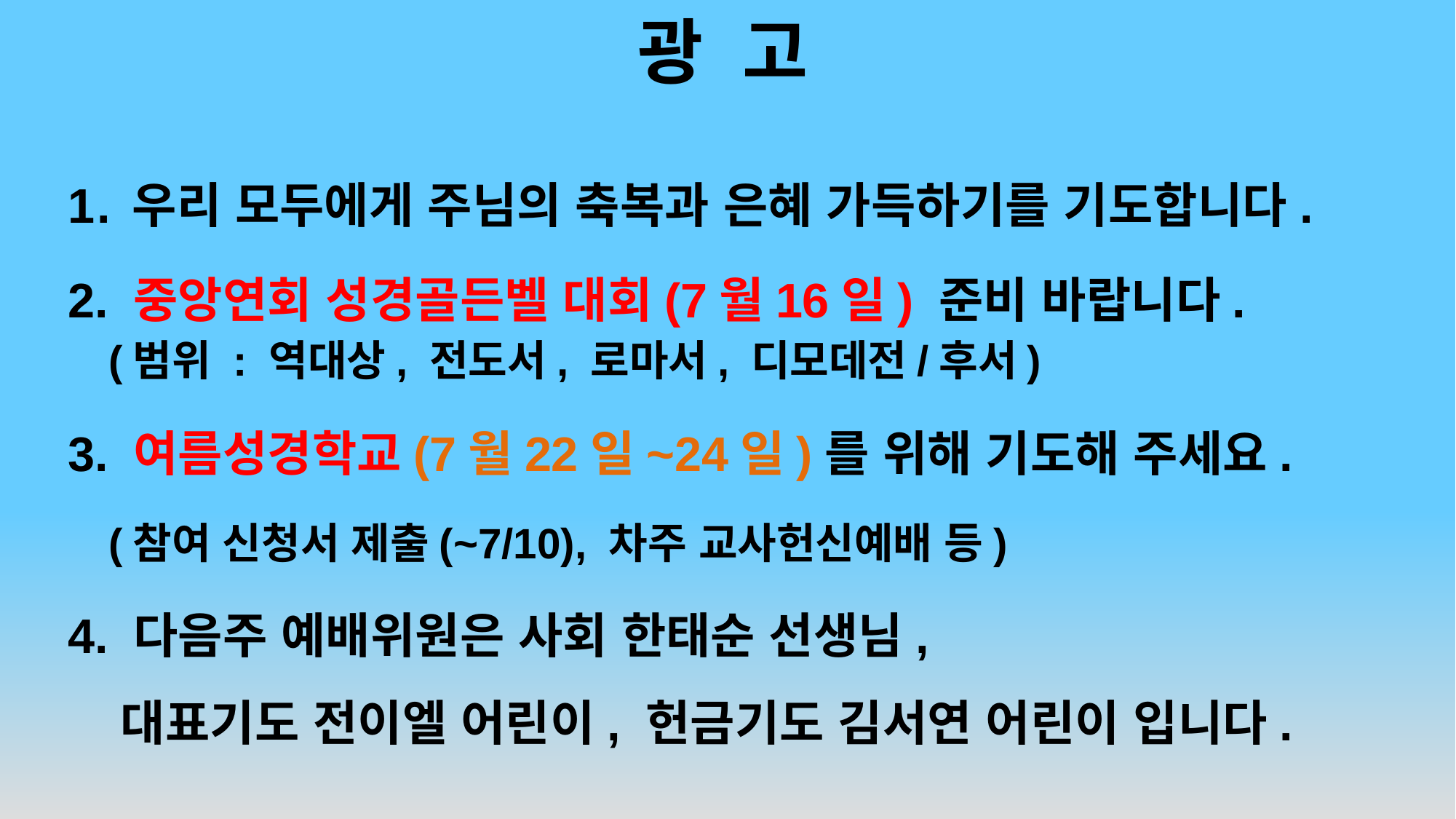

# 광  고
우리 모두에게 주님의 축복과 은혜 가득하기를 기도합니다.
2. 중앙연회 성경골든벨 대회(7월16일) 준비 바랍니다.
   (범위 : 역대상, 전도서, 로마서, 디모데전/후서)
3. 여름성경학교(7월22일~24일)를 위해 기도해 주세요.
   (참여 신청서 제출(~7/10), 차주 교사헌신예배 등)
4. 다음주 예배위원은 사회 한태순 선생님,
   대표기도 전이엘 어린이, 헌금기도 김서연 어린이 입니다.